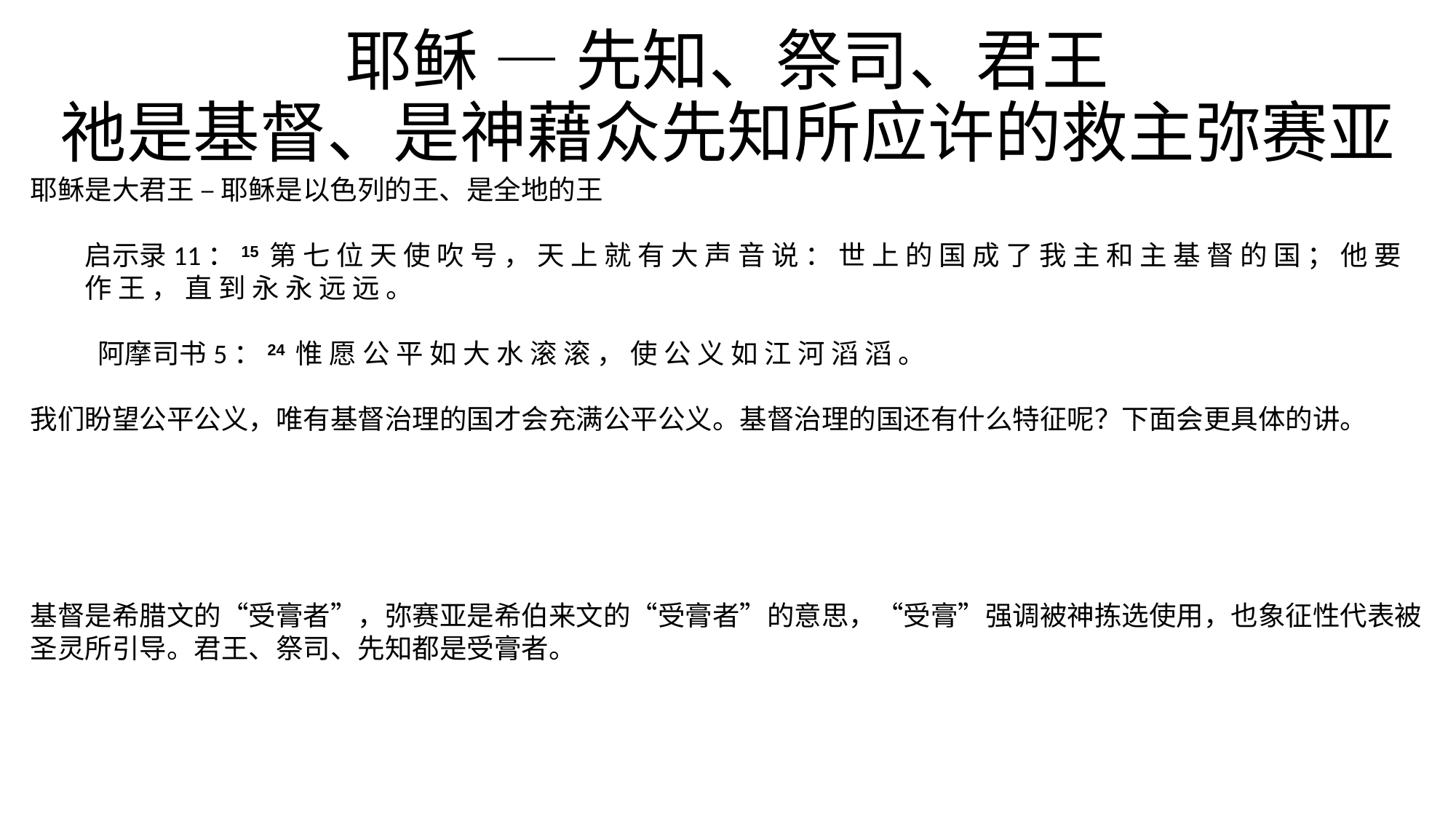

# 耶稣 — 先知、祭司、君王 祂是基督、是神藉众先知所应许的救主弥赛亚
耶稣是大君王 – 耶稣是以色列的王、是全地的王

启示录11：15 第 七 位 天 使 吹 号 ， 天 上 就 有 大 声 音 说 ： 世 上 的 国 成 了 我 主 和 主 基 督 的 国 ； 他 要 作 王 ， 直 到 永 永 远 远 。

 阿摩司书5：24 惟 愿 公 平 如 大 水 滚 滚 ， 使 公 义 如 江 河 滔 滔 。

我们盼望公平公义，唯有基督治理的国才会充满公平公义。基督治理的国还有什么特征呢？下面会更具体的讲。

基督是希腊文的“受膏者”，弥赛亚是希伯来文的“受膏者”的意思，“受膏”强调被神拣选使用，也象征性代表被圣灵所引导。君王、祭司、先知都是受膏者。